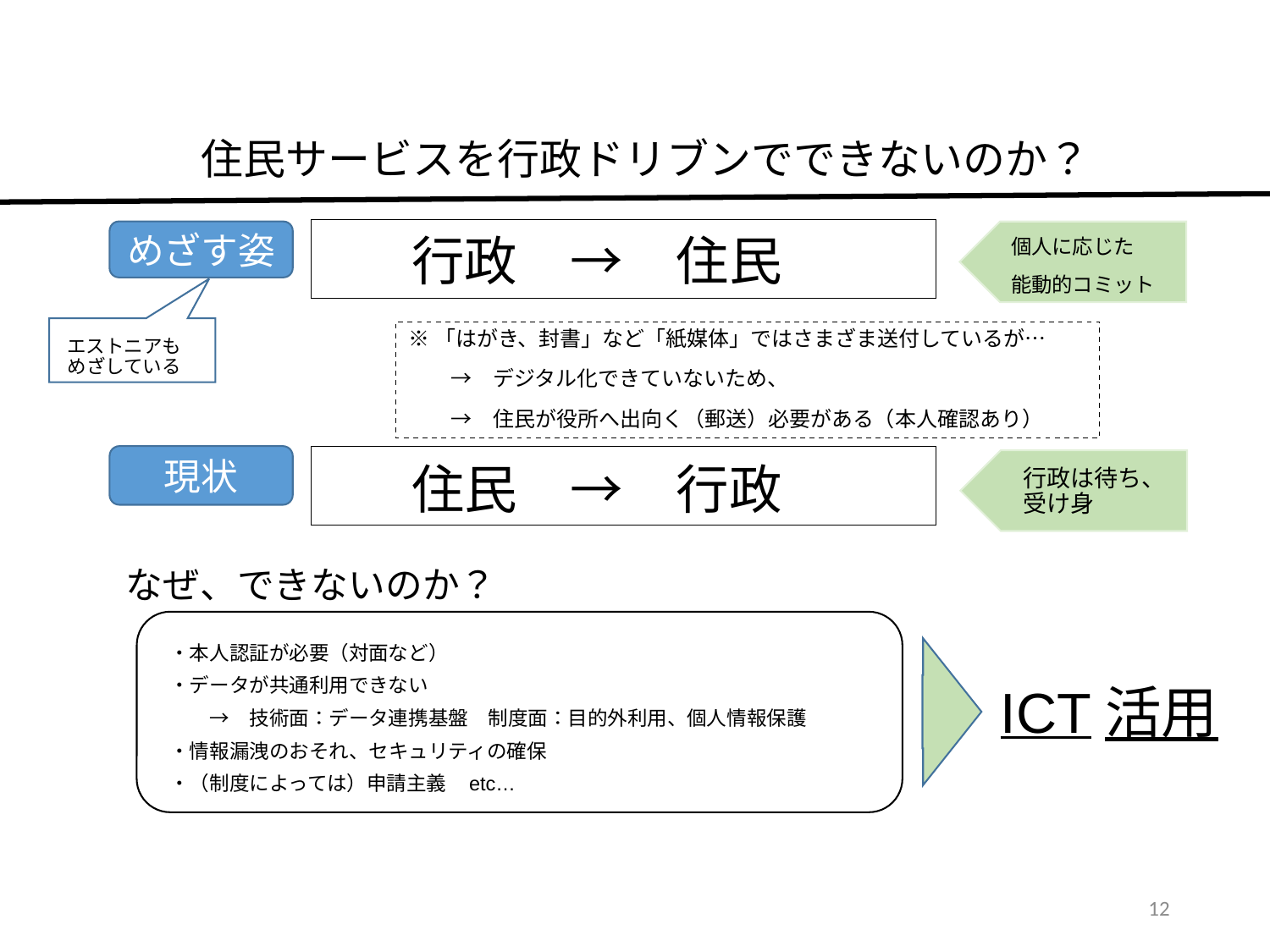

住民サービスを行政ドリブンでできないのか？
# 行政　→　住民

めざす姿
個人に応じた
能動的コミット

※「はがき、封書」など「紙媒体」ではさまざま送付しているが…
　　→　デジタル化できていないため、
　　→　住民が役所へ出向く（郵送）必要がある（本人確認あり）
エストニアも
めざしている
現状
住民　→　行政

行政は待ち、受け身
なぜ、できないのか？

・本人認証が必要（対面など）
・データが共通利用できない
　　→　技術面：データ連携基盤　制度面：目的外利用、個人情報保護
・情報漏洩のおそれ、セキュリティの確保
・（制度によっては）申請主義　etc…

ICT活用
12